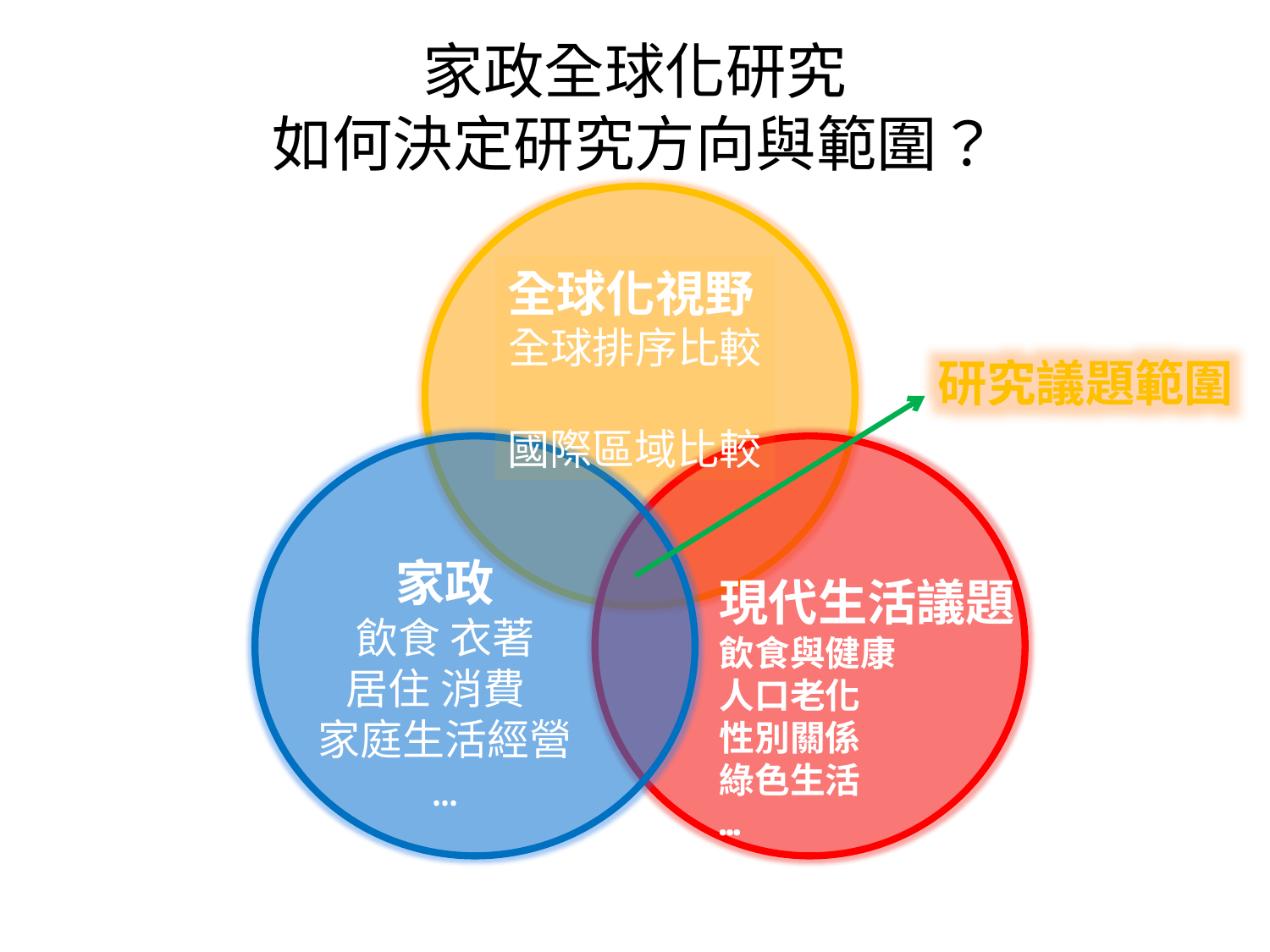

# 家政全球化研究 如何決定研究方向與範圍？

全球化視野
全球排序比較
國際區域比較
研究議題範圍

家政
飲食 衣著
居住 消費
家庭生活經營
…
現代生活議題
飲食與健康
人口老化
性別關係
綠色生活
…